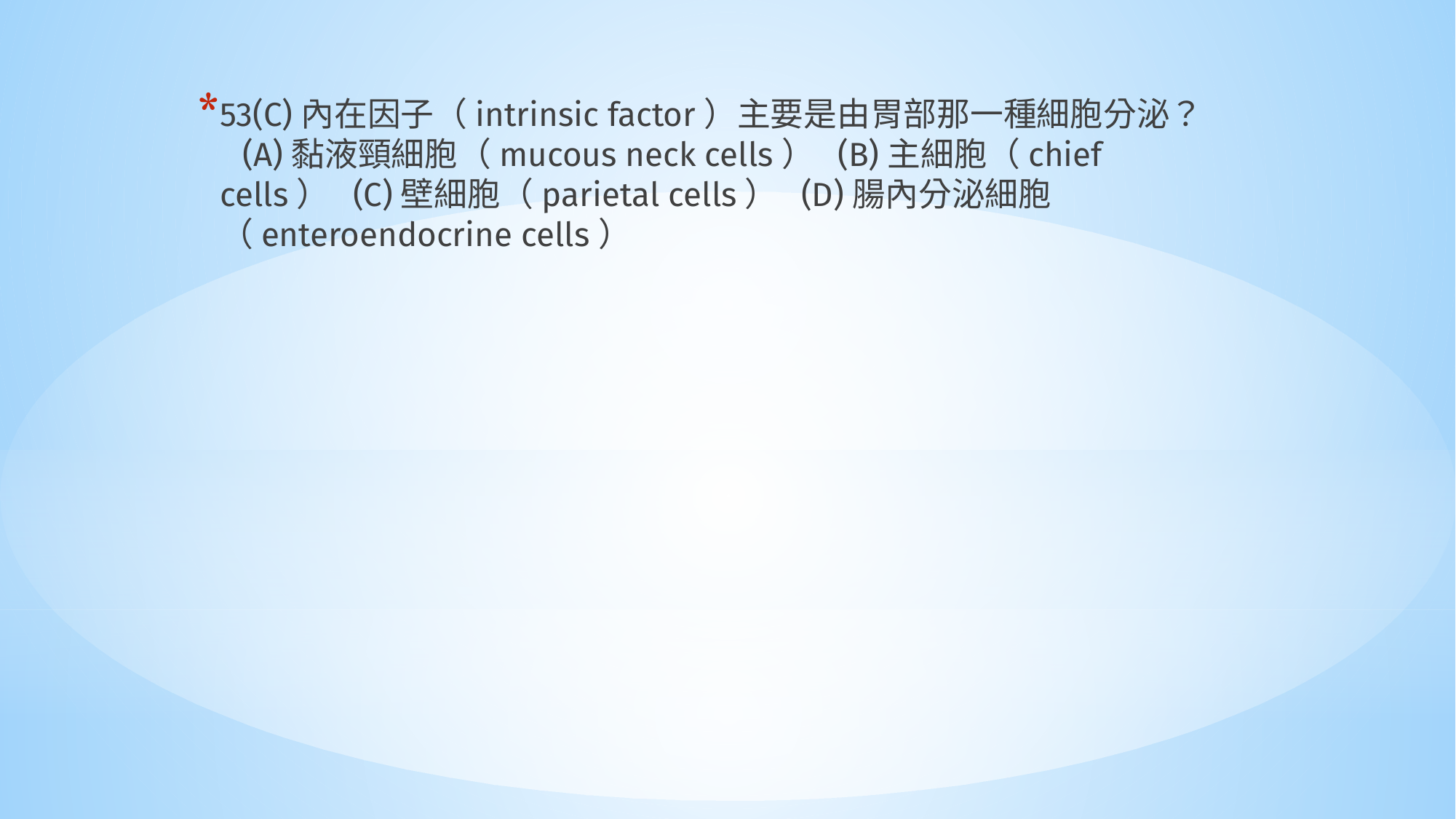

53(C)內在因子（intrinsic factor）主要是由胃部那一種細胞分泌？  (A)黏液頸細胞（mucous neck cells）  (B)主細胞（chief cells）  (C)壁細胞（parietal cells）  (D)腸內分泌細胞（enteroendocrine cells）
#